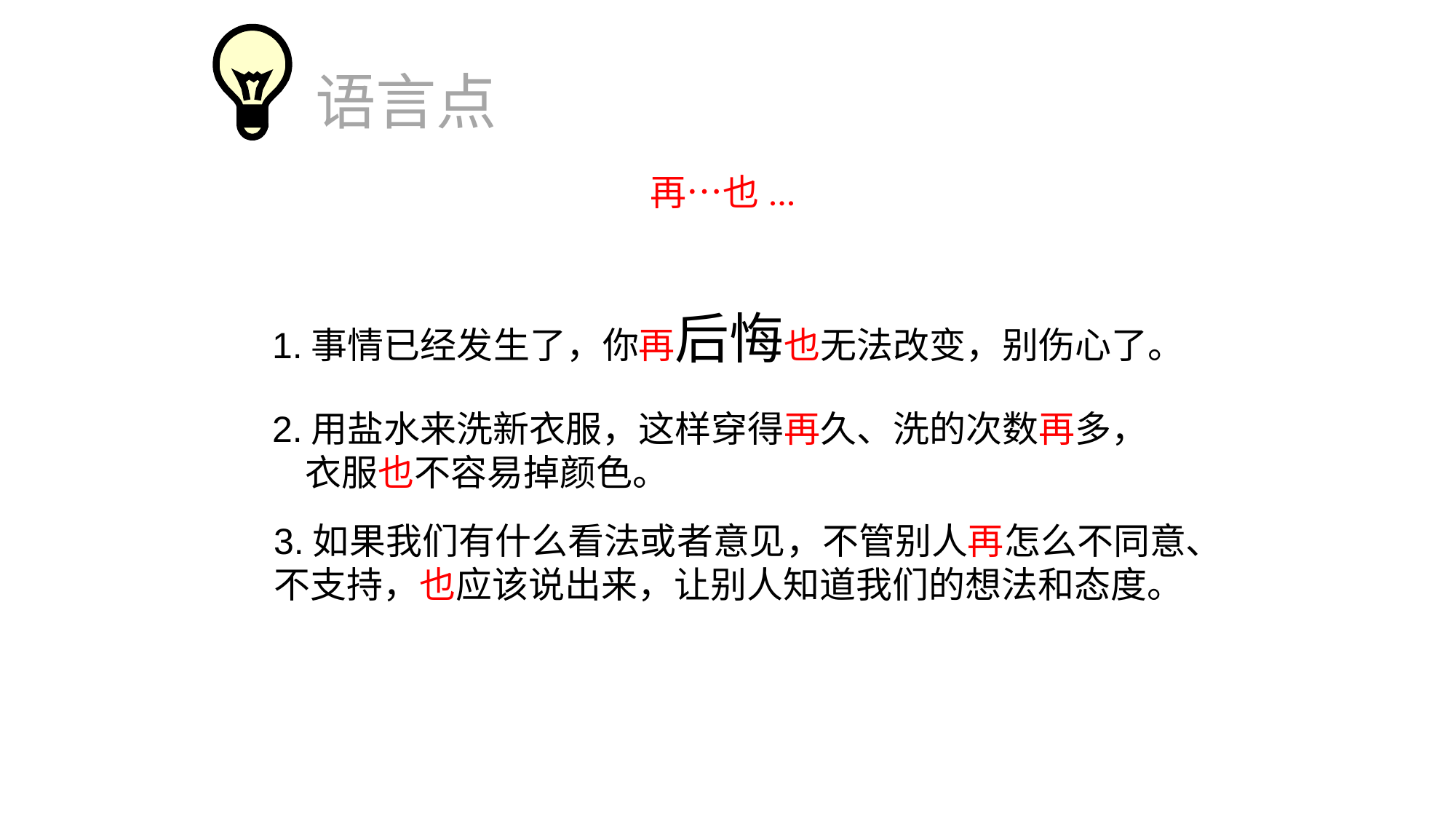

语言点
再…也...
1.事情已经发生了，你再后悔也无法改变，别伤心了。
2.用盐水来洗新衣服，这样穿得再久、洗的次数再多，
   衣服也不容易掉颜色。
3.如果我们有什么看法或者意见，不管别人再怎么不同意、不支持，也应该说出来，让别人知道我们的想法和态度。